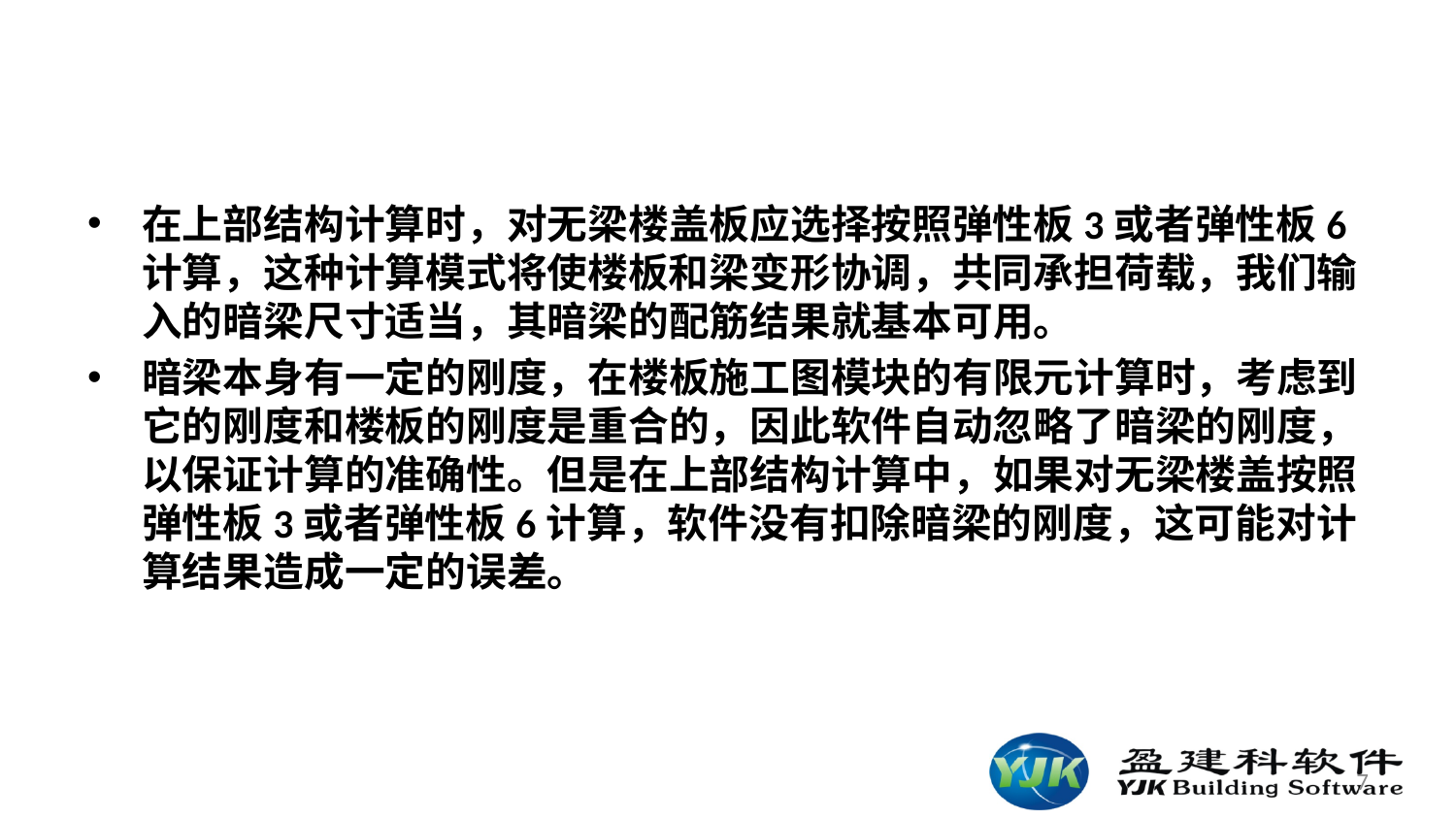

#
在上部结构计算时，对无梁楼盖板应选择按照弹性板3或者弹性板6计算，这种计算模式将使楼板和梁变形协调，共同承担荷载，我们输入的暗梁尺寸适当，其暗梁的配筋结果就基本可用。
暗梁本身有一定的刚度，在楼板施工图模块的有限元计算时，考虑到它的刚度和楼板的刚度是重合的，因此软件自动忽略了暗梁的刚度，以保证计算的准确性。但是在上部结构计算中，如果对无梁楼盖按照弹性板3或者弹性板6计算，软件没有扣除暗梁的刚度，这可能对计算结果造成一定的误差。

7